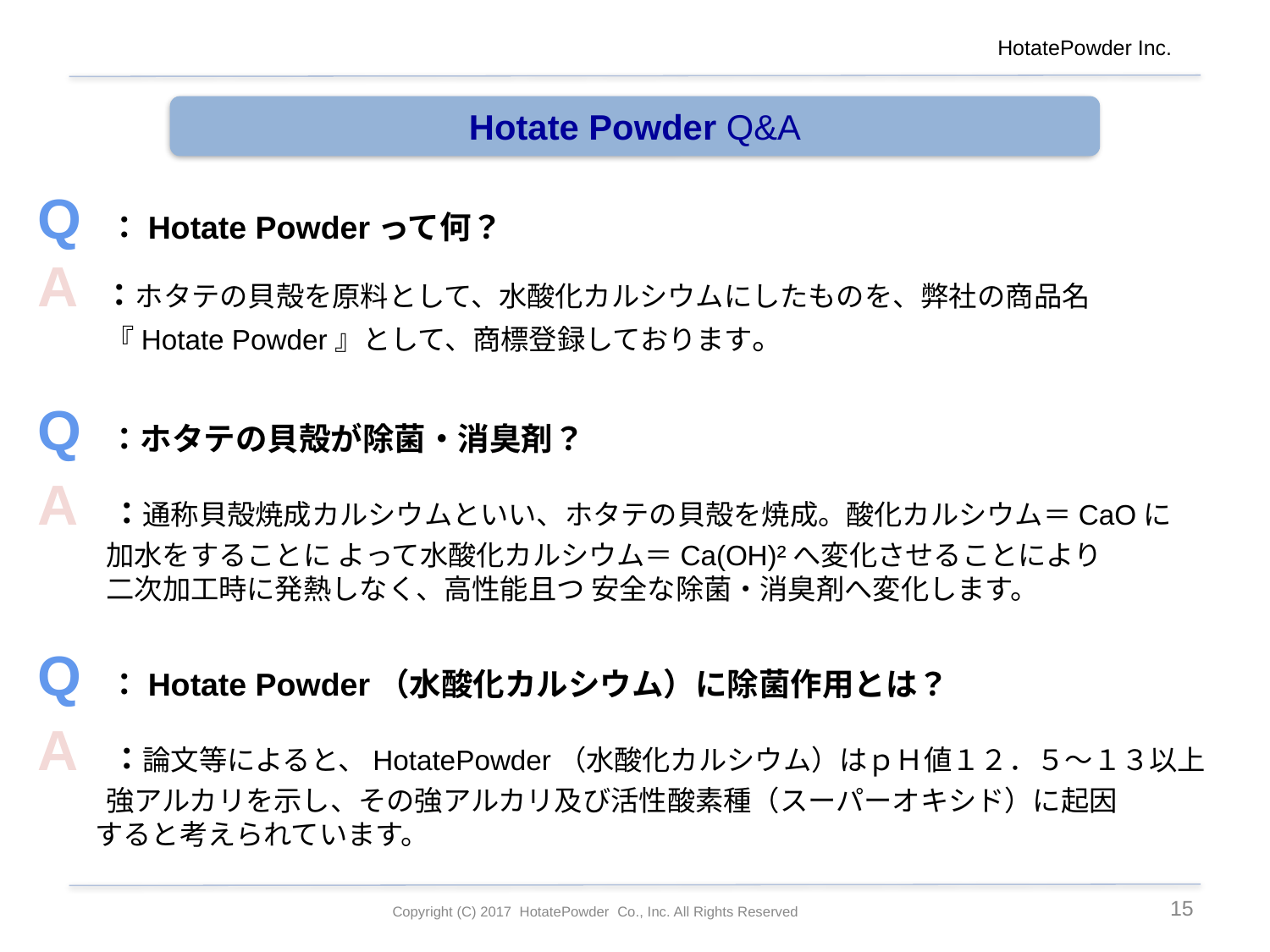

HotatePowder Inc.

Hotate Powder Q&A
Q ：Hotate Powderって何？
A  ：ホタテの貝殻を原料として、水酸化カルシウムにしたものを、弊社の商品名
　　  『Hotate Powder』として、商標登録しております。
Q ：ホタテの貝殻が除菌・消臭剤？
A ：通称貝殻焼成カルシウムといい、ホタテの貝殻を焼成。酸化カルシウム＝CaOに
　　  加水をすることに よって水酸化カルシウム＝Ca(OH)²へ変化させることにより
　　  二次加工時に発熱しなく、高性能且つ 安全な除菌・消臭剤へ変化します。

Q ：Hotate Powder（水酸化カルシウム）に除菌作用とは？
A ：論文等によると、HotatePowder（水酸化カルシウム）はｐＨ値１２．５～１３以上
　　  強アルカリを示し、その強アルカリ及び活性酸素種（スーパーオキシド）に起因
        すると考えられています。
15
Copyright (C) 2017  HotatePowder  Co., Inc. All Rights Reserved